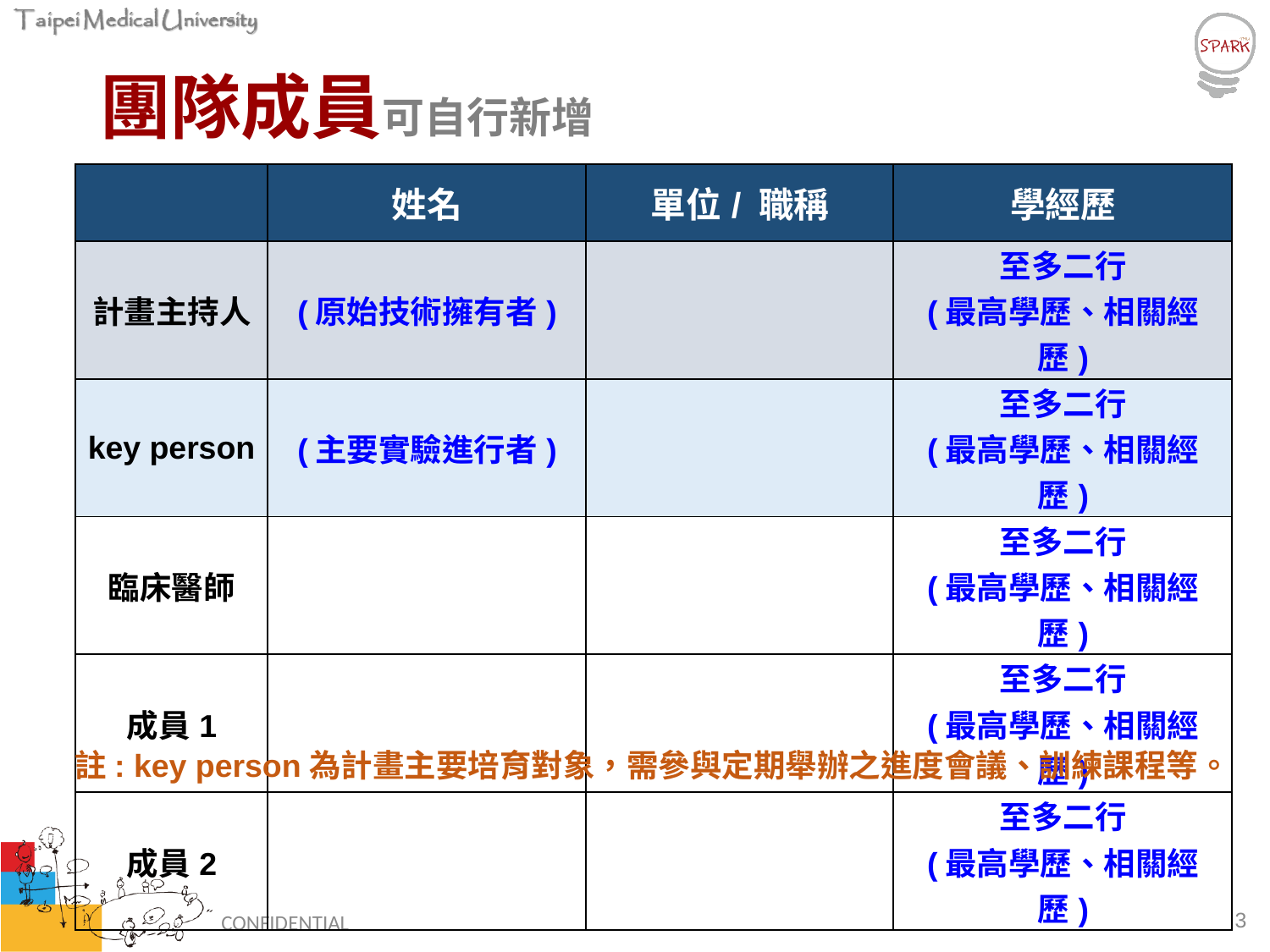

# 團隊成員可自行新增
|  | 姓名 | 單位/ 職稱 | 學經歷 |
| --- | --- | --- | --- |
| 計畫主持人 | (原始技術擁有者) |  | 至多二行 (最高學歷、相關經歷) |
| key person | (主要實驗進行者) |  | 至多二行 (最高學歷、相關經歷) |
| 臨床醫師 |  |  | 至多二行 (最高學歷、相關經歷) |
| 成員1 |  |  | 至多二行 (最高學歷、相關經歷) |
| 成員2 |  |  | 至多二行 (最高學歷、相關經歷) |
註: key person為計畫主要培育對象，需參與定期舉辦之進度會議、訓練課程等。
3
CONFIDENTIAL